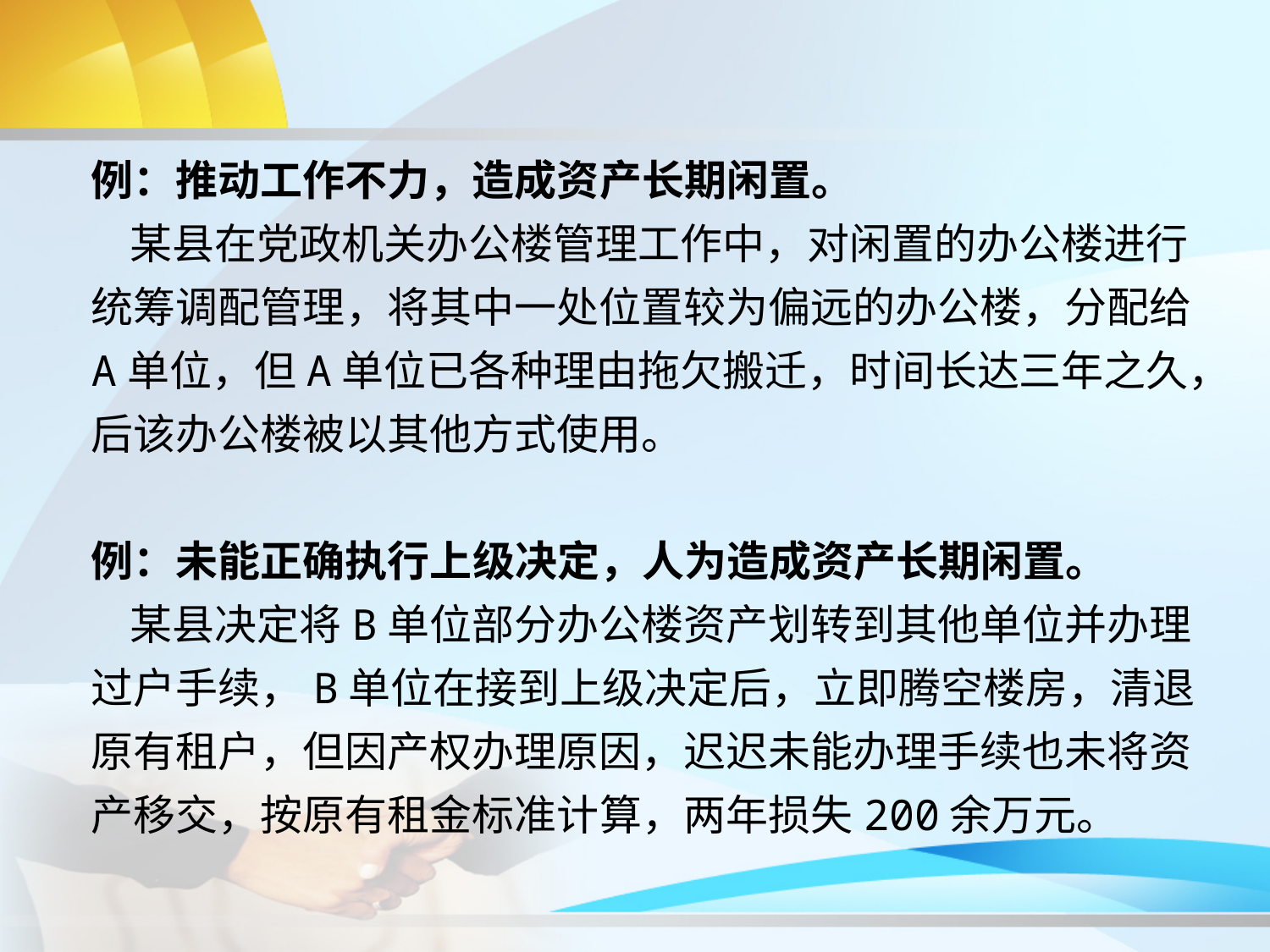

例：推动工作不力，造成资产长期闲置。
   某县在党政机关办公楼管理工作中，对闲置的办公楼进行统筹调配管理，将其中一处位置较为偏远的办公楼，分配给A单位，但A单位已各种理由拖欠搬迁，时间长达三年之久，后该办公楼被以其他方式使用。

例：未能正确执行上级决定，人为造成资产长期闲置。
   某县决定将B单位部分办公楼资产划转到其他单位并办理过户手续，B单位在接到上级决定后，立即腾空楼房，清退原有租户，但因产权办理原因，迟迟未能办理手续也未将资产移交，按原有租金标准计算，两年损失200余万元。